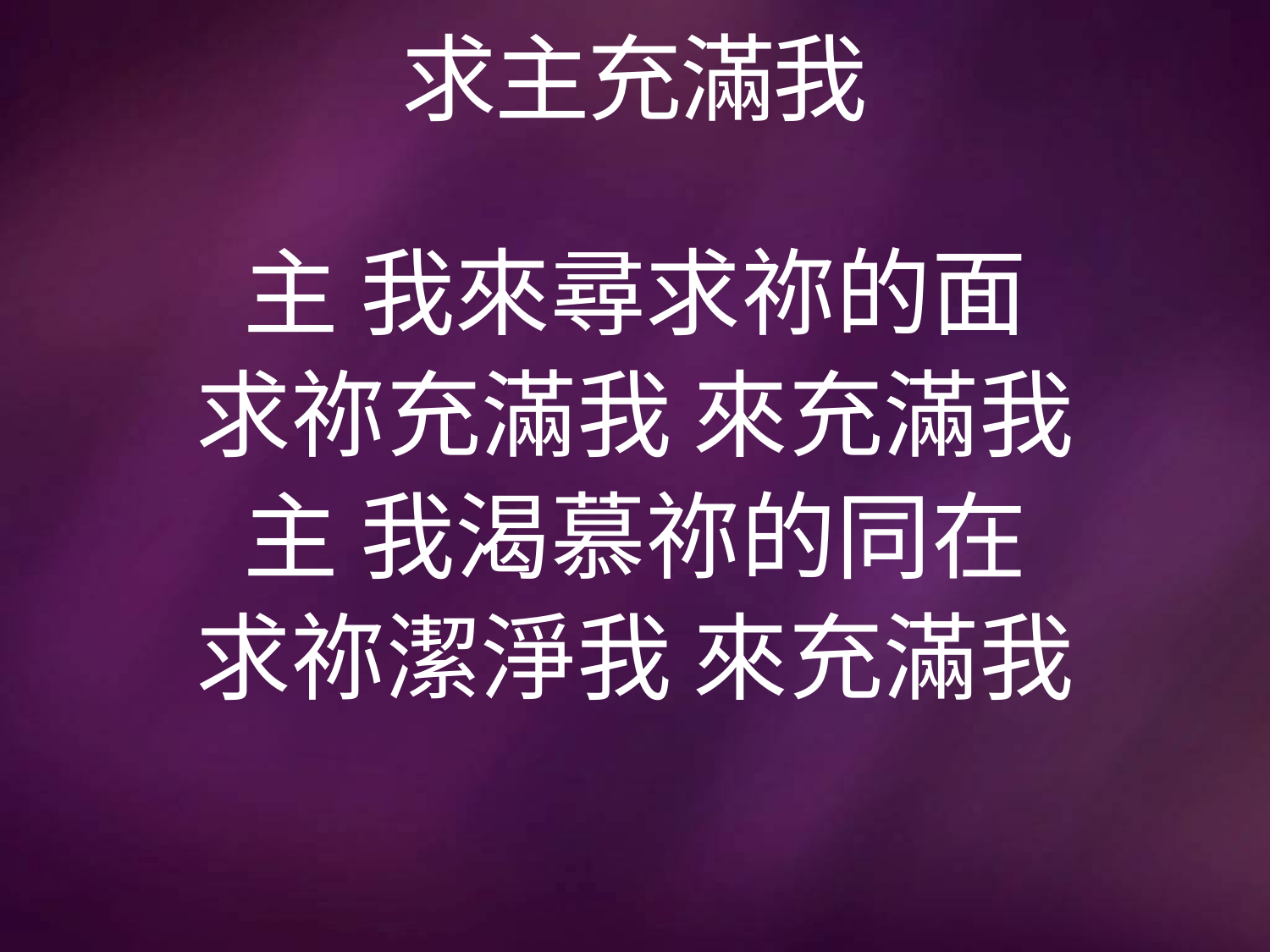

# 求主充滿我
主 我來尋求祢的面
求祢充滿我 來充滿我
主 我渴慕祢的同在
求祢潔淨我 來充滿我